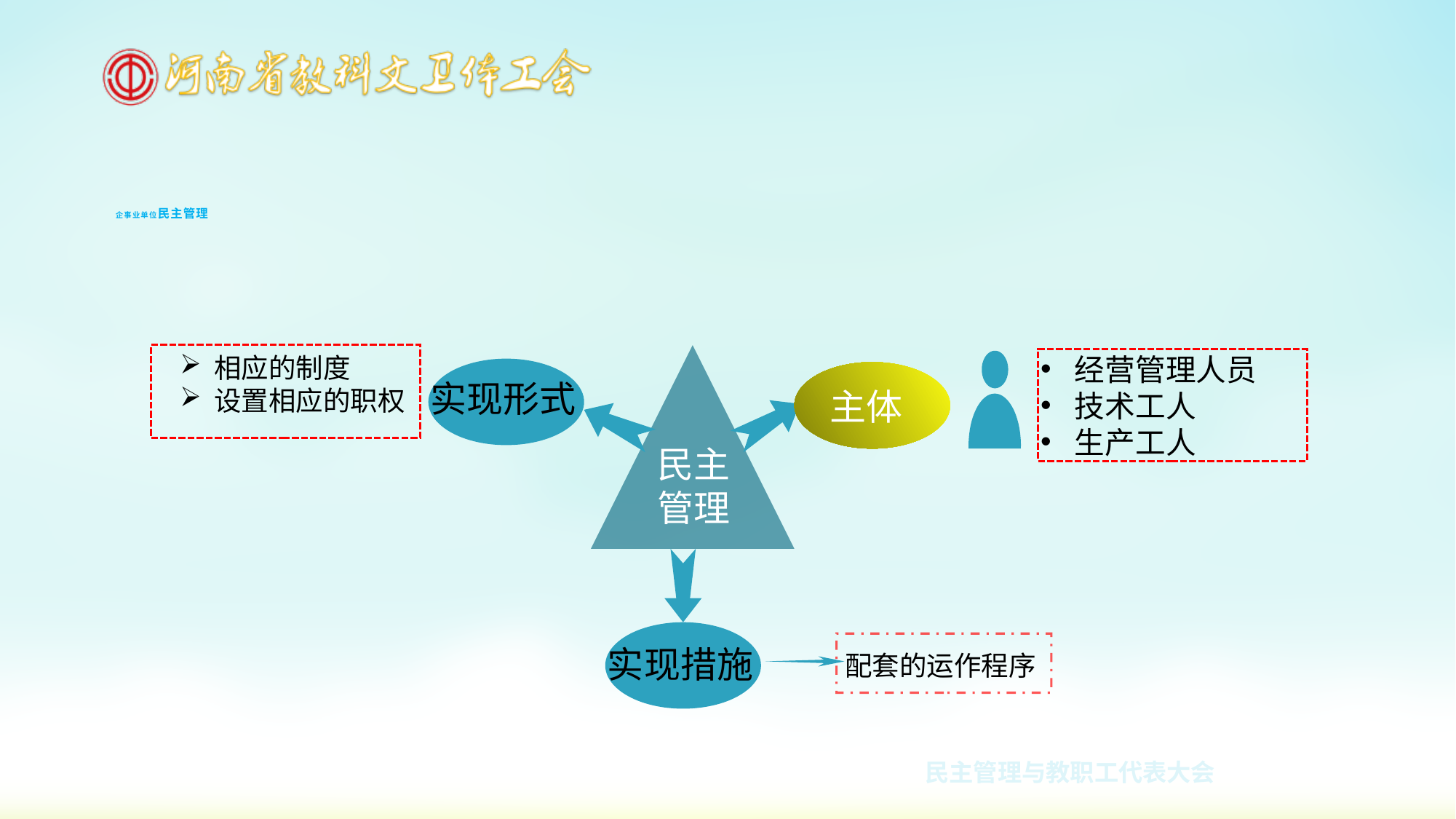

# 企事业单位民主管理

经营管理人员
技术工人
生产工人

相应的制度
设置相应的职权

实现形式
主体

民主
管理

实现措施
配套的运作程序